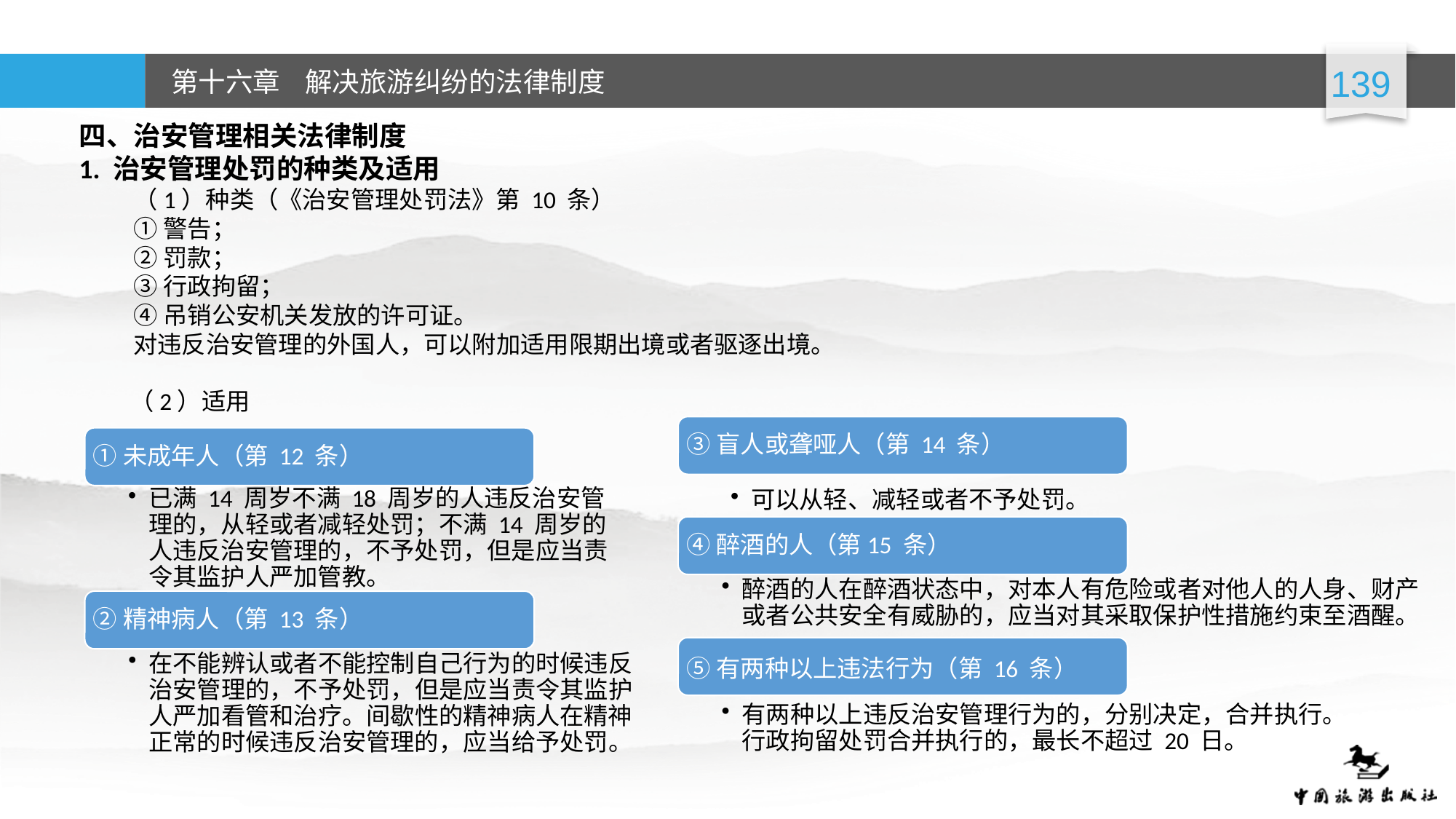

四、治安管理相关法律制度
1. 治安管理处罚的种类及适用
（1）种类（《治安管理处罚法》第 10 条）
①警告；
②罚款；
③行政拘留；
④吊销公安机关发放的许可证。
对违反治安管理的外国人，可以附加适用限期出境或者驱逐出境。
（2）适用

③盲人或聋哑人（第 14 条）

①未成年人（第 12 条）

已满 14 周岁不满 18 周岁的人违反治安管理的，从轻或者减轻处罚；不满 14 周岁的人违反治安管理的，不予处罚，但是应当责令其监护人严加管教。

可以从轻、减轻或者不予处罚。

④醉酒的人（第15 条）

醉酒的人在醉酒状态中，对本人有危险或者对他人的人身、财产或者公共安全有威胁的，应当对其采取保护性措施约束至酒醒。

②精神病人（第 13 条）

⑤有两种以上违法行为（第 16 条）

在不能辨认或者不能控制自己行为的时候违反治安管理的，不予处罚，但是应当责令其监护人严加看管和治疗。间歇性的精神病人在精神正常的时候违反治安管理的，应当给予处罚。
有两种以上违反治安管理行为的，分别决定，合并执行。行政拘留处罚合并执行的，最长不超过 20 日。